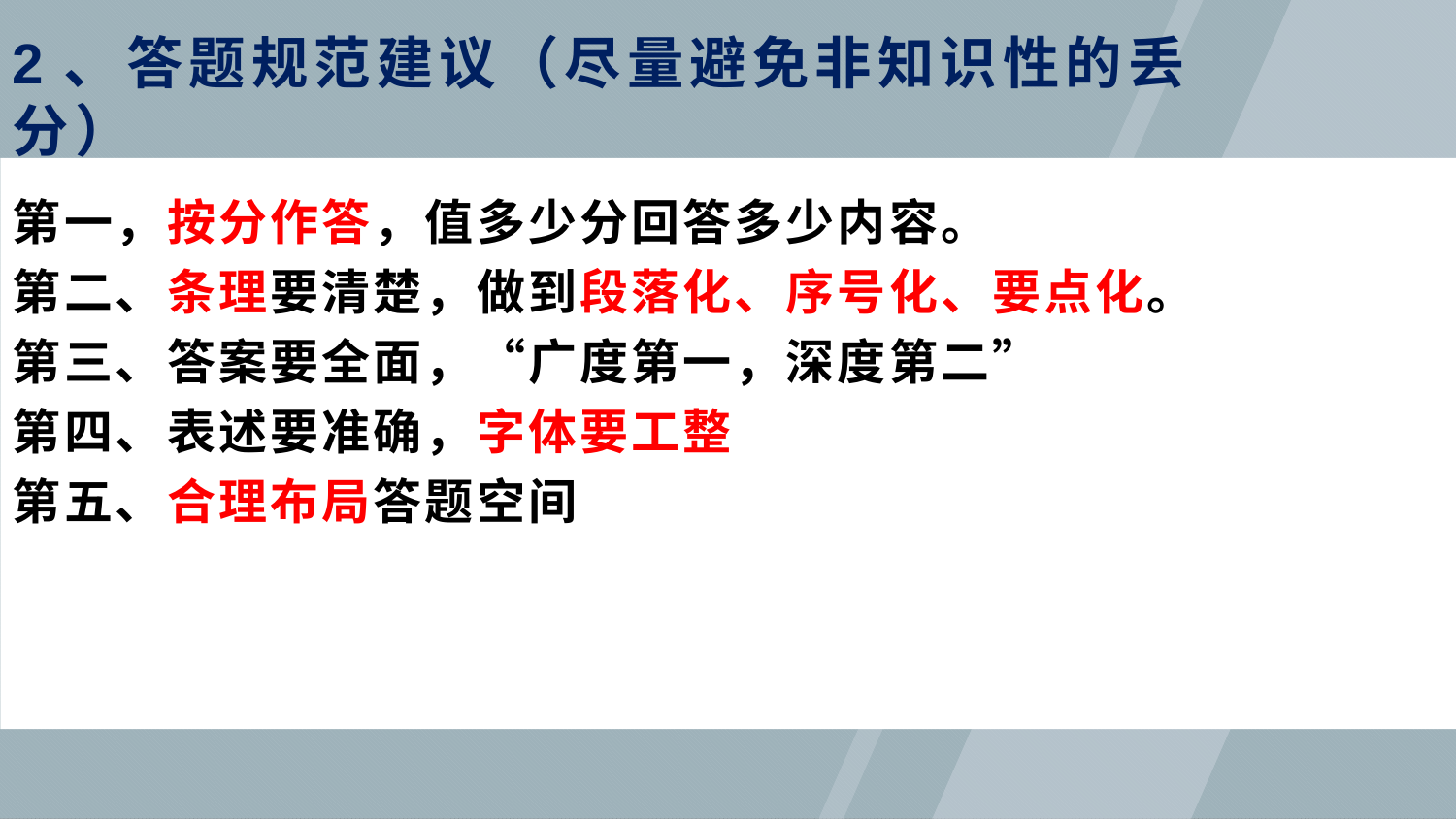

2、答题规范建议（尽量避免非知识性的丢分）

第一，按分作答，值多少分回答多少内容。
第二、条理要清楚，做到段落化、序号化、要点化。
第三、答案要全面，“广度第一，深度第二”
第四、表述要准确，字体要工整
第五、合理布局答题空间